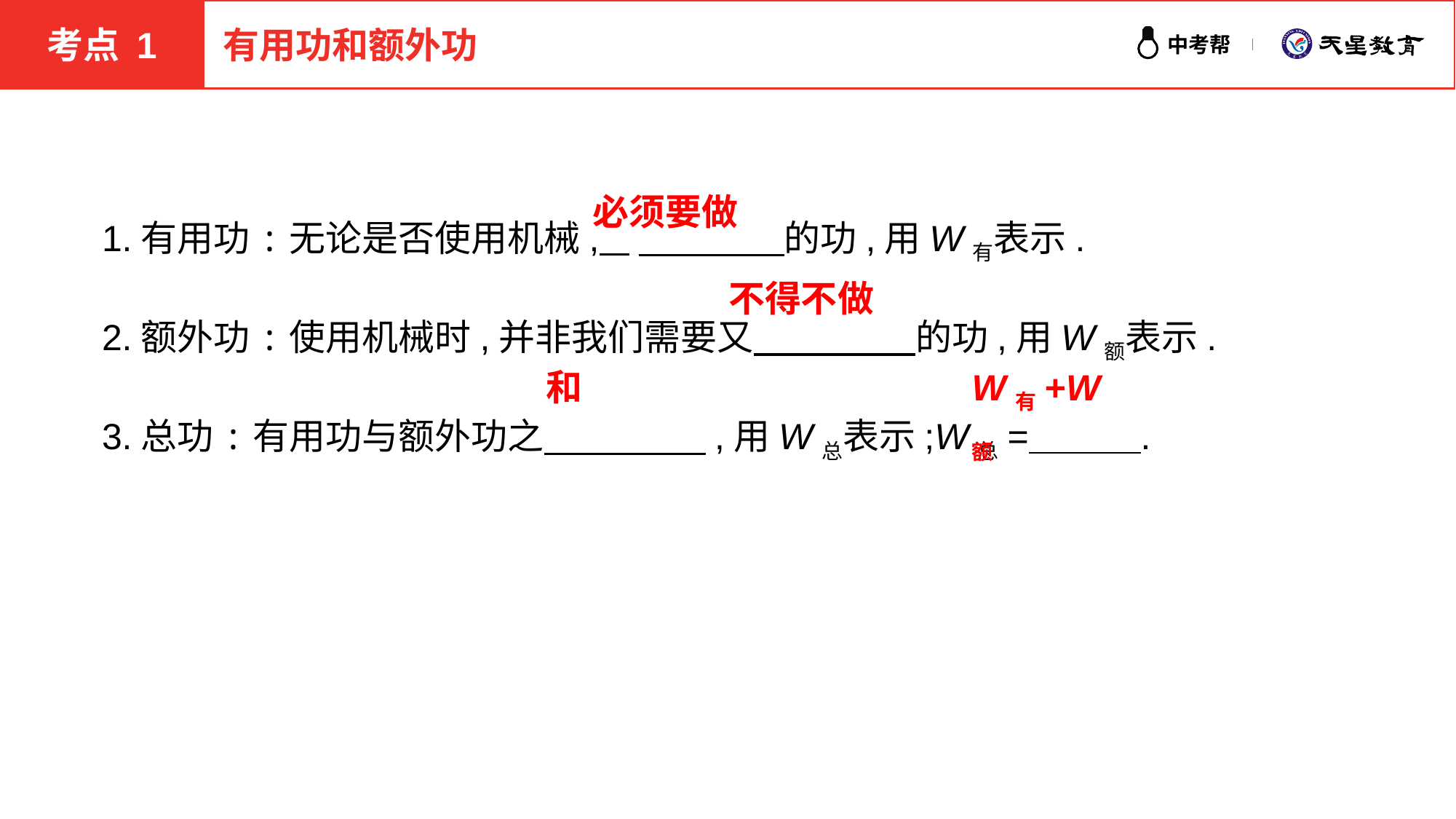

考点 1
有用功和额外功
1.有用功:无论是否使用机械,   　　　　的功,用W有表示.
2.额外功:使用机械时,并非我们需要又　　  　　的功,用W额表示.
3.总功:有用功与额外功之　　　  　,用W总表示;W总=           .
必须要做
不得不做
W有+W额
和